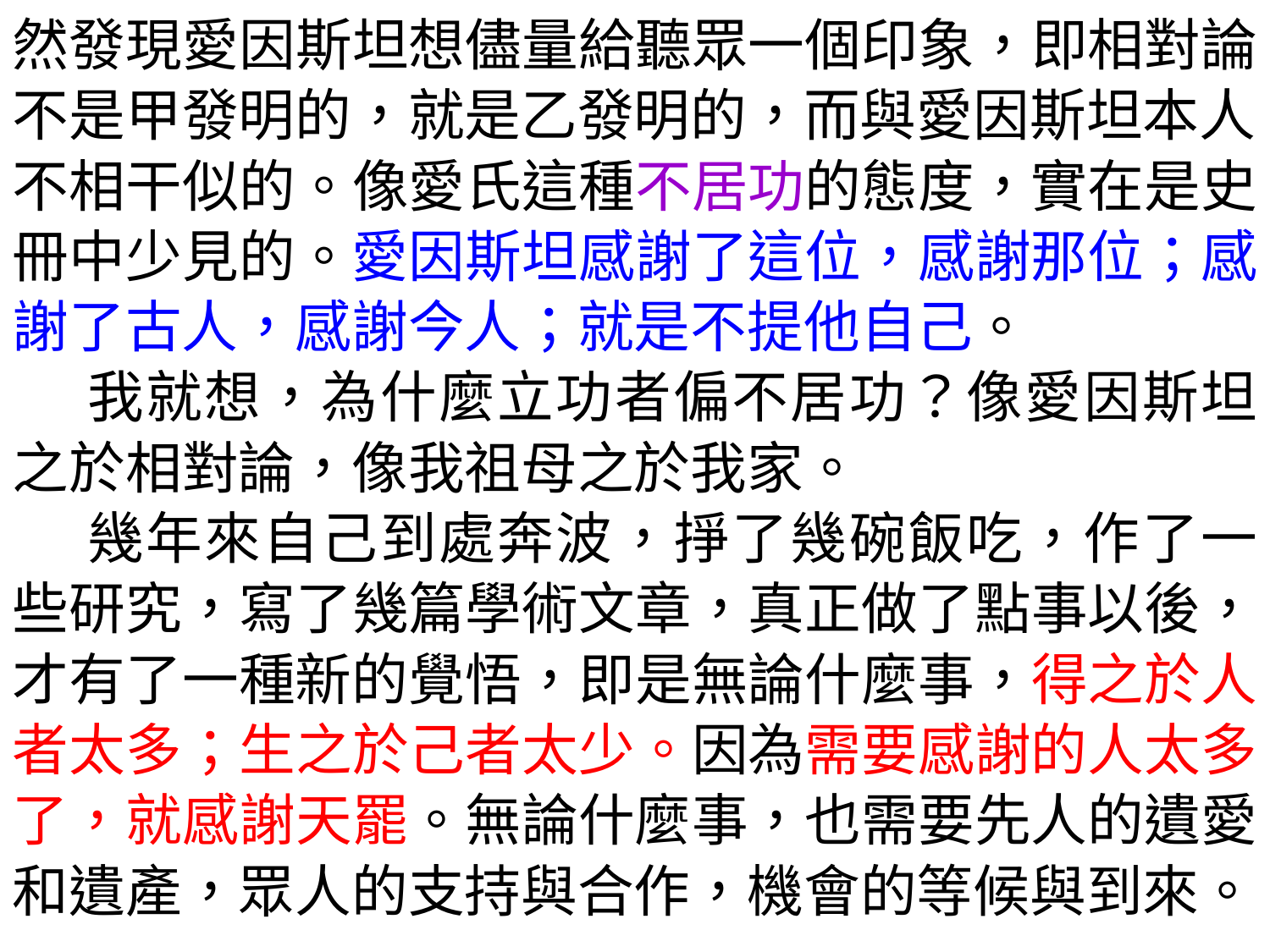

然發現愛因斯坦想儘量給聽眾一個印象，即相對論不是甲發明的，就是乙發明的，而與愛因斯坦本人
不相干似的。像愛氏這種不居功的態度，實在是史冊中少見的。愛因斯坦感謝了這位，感謝那位；感謝了古人，感謝今人；就是不提他自己。
    我就想，為什麼立功者偏不居功？像愛因斯坦之於相對論，像我祖母之於我家。
    幾年來自己到處奔波，掙了幾碗飯吃，作了一些研究，寫了幾篇學術文章，真正做了點事以後，才有了一種新的覺悟，即是無論什麼事，得之於人者太多；生之於己者太少。因為需要感謝的人太多了，就感謝天罷。無論什麼事，也需要先人的遺愛和遺產，眾人的支持與合作，機會的等候與到來。